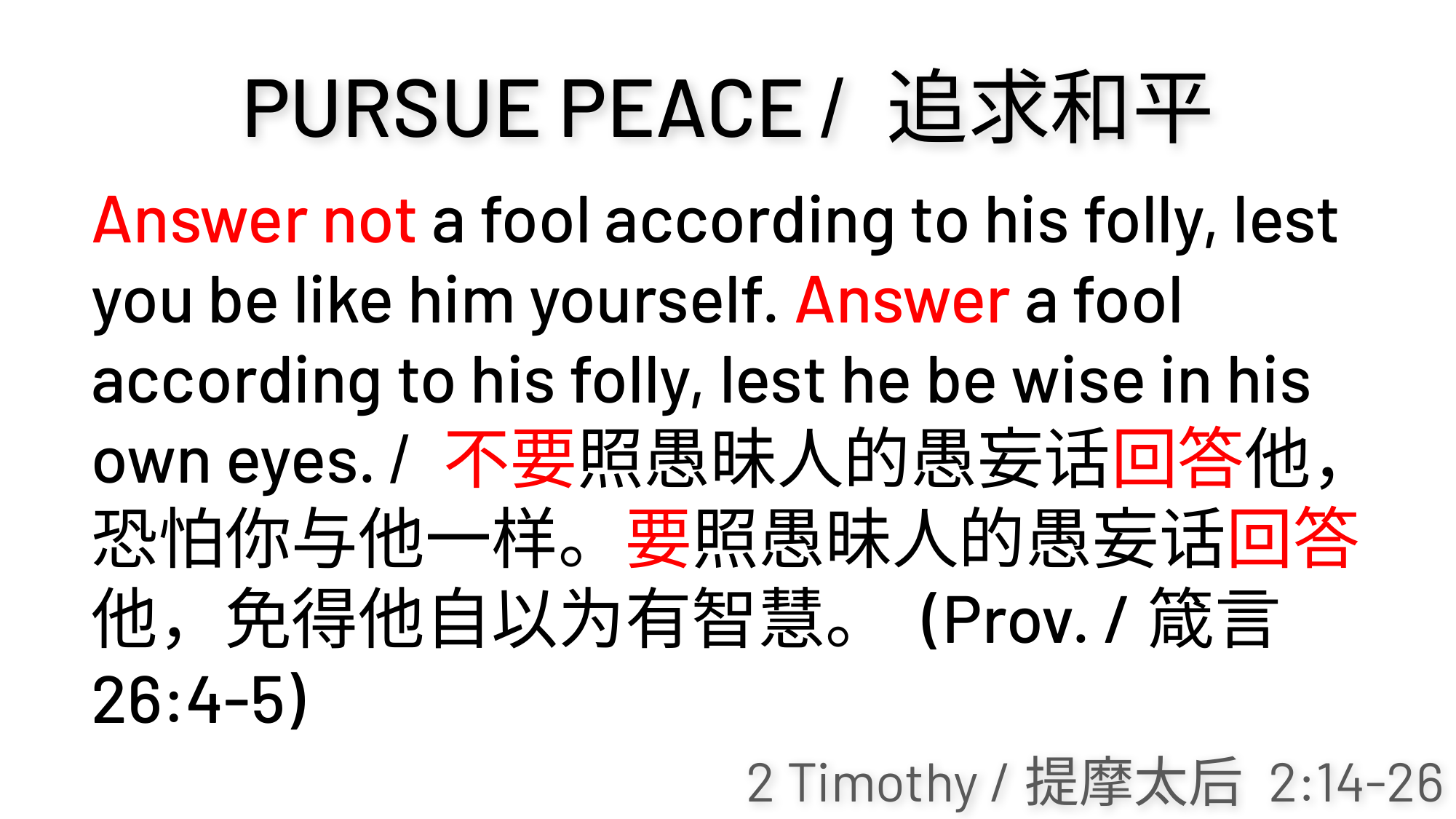

PURSUE PEACE / 追求和平
Answer not a fool according to his folly, lest you be like him yourself. Answer a fool according to his folly, lest he be wise in his own eyes. / 不要照愚昧人的愚妄话回答他，恐怕你与他一样。要照愚昧人的愚妄话回答他，免得他自以为有智慧。 (Prov. /箴言 26:4-5)
2 Timothy /提摩太后 2:14-26